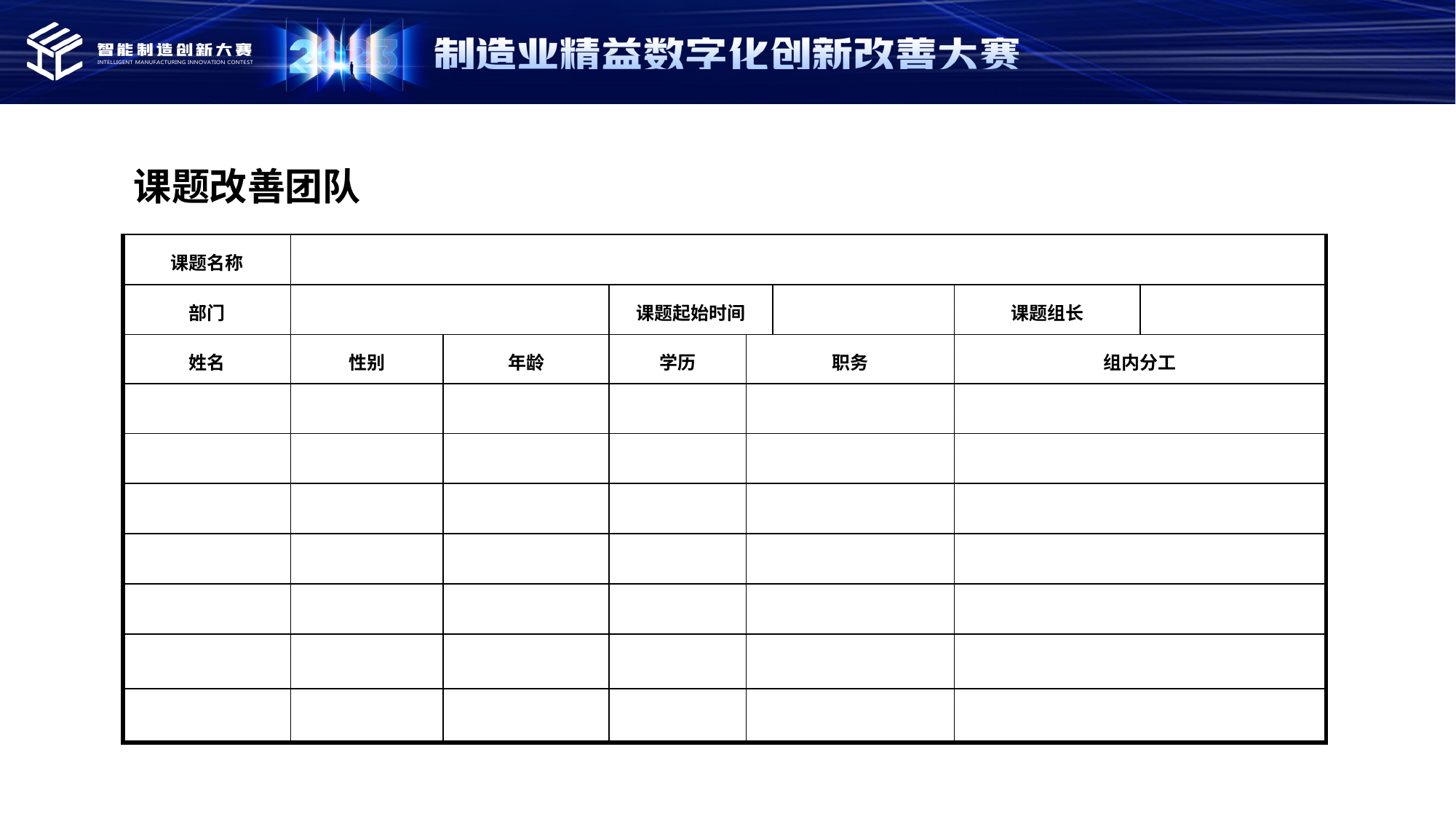

课题改善团队
| 课题名称 |  |  |  |  |  |  |  |
| --- | --- | --- | --- | --- | --- | --- | --- |
| 部门 |  |  | 课题起始时间 |  |  | 课题组长 |  |
| 姓名 | 性别 | 年龄 | 学历 | 职务 |  | 组内分工 |  |
|  |  |  |  |  |  |  |  |
|  |  |  |  |  |  |  |  |
|  |  |  |  |  |  |  |  |
|  |  |  |  |  |  |  |  |
|  |  |  |  |  |  |  |  |
|  |  |  |  |  |  |  |  |
|  |  |  |  |  |  |  |  |